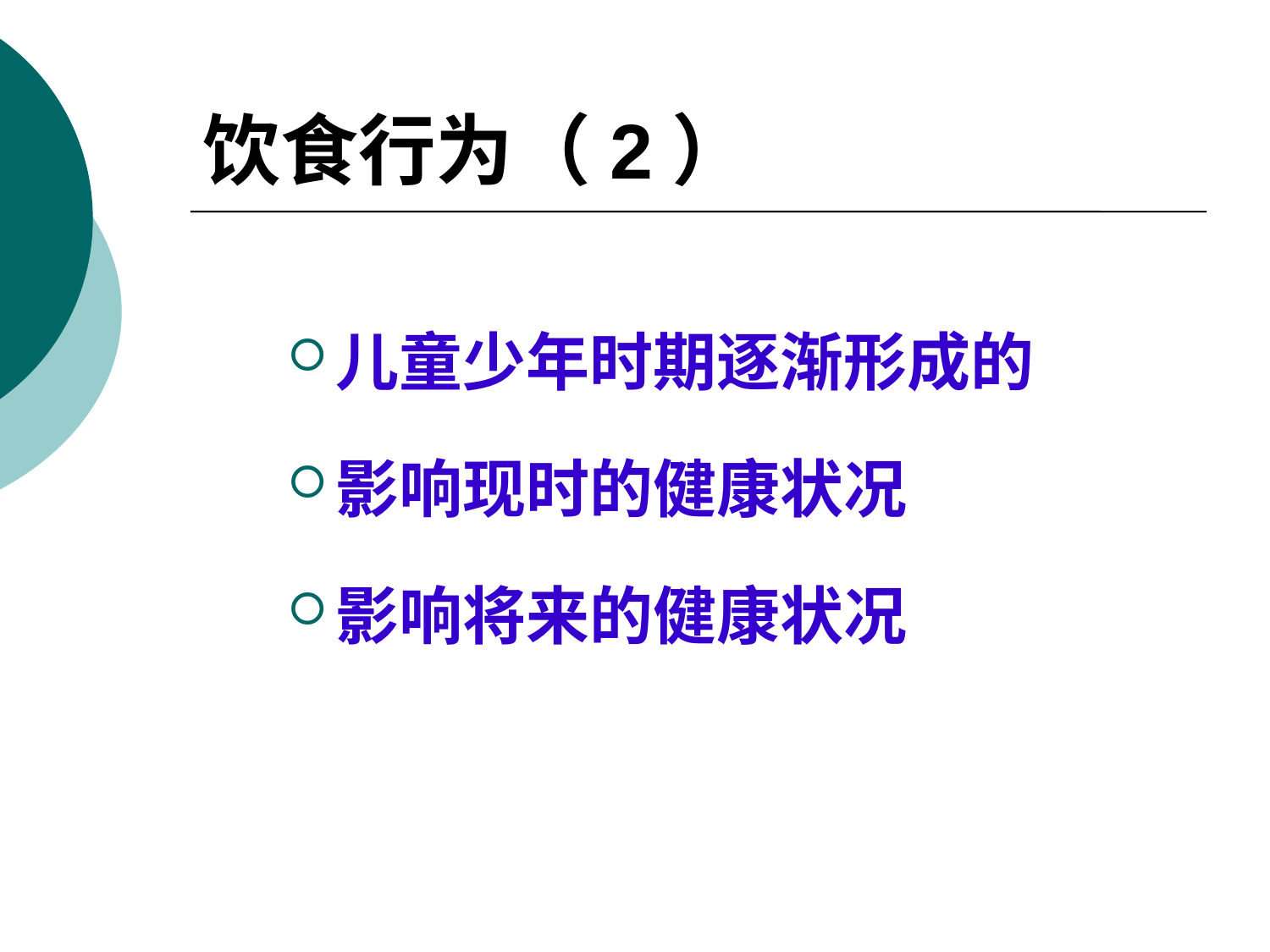

# 饮食行为（2）
儿童少年时期逐渐形成的
影响现时的健康状况
影响将来的健康状况